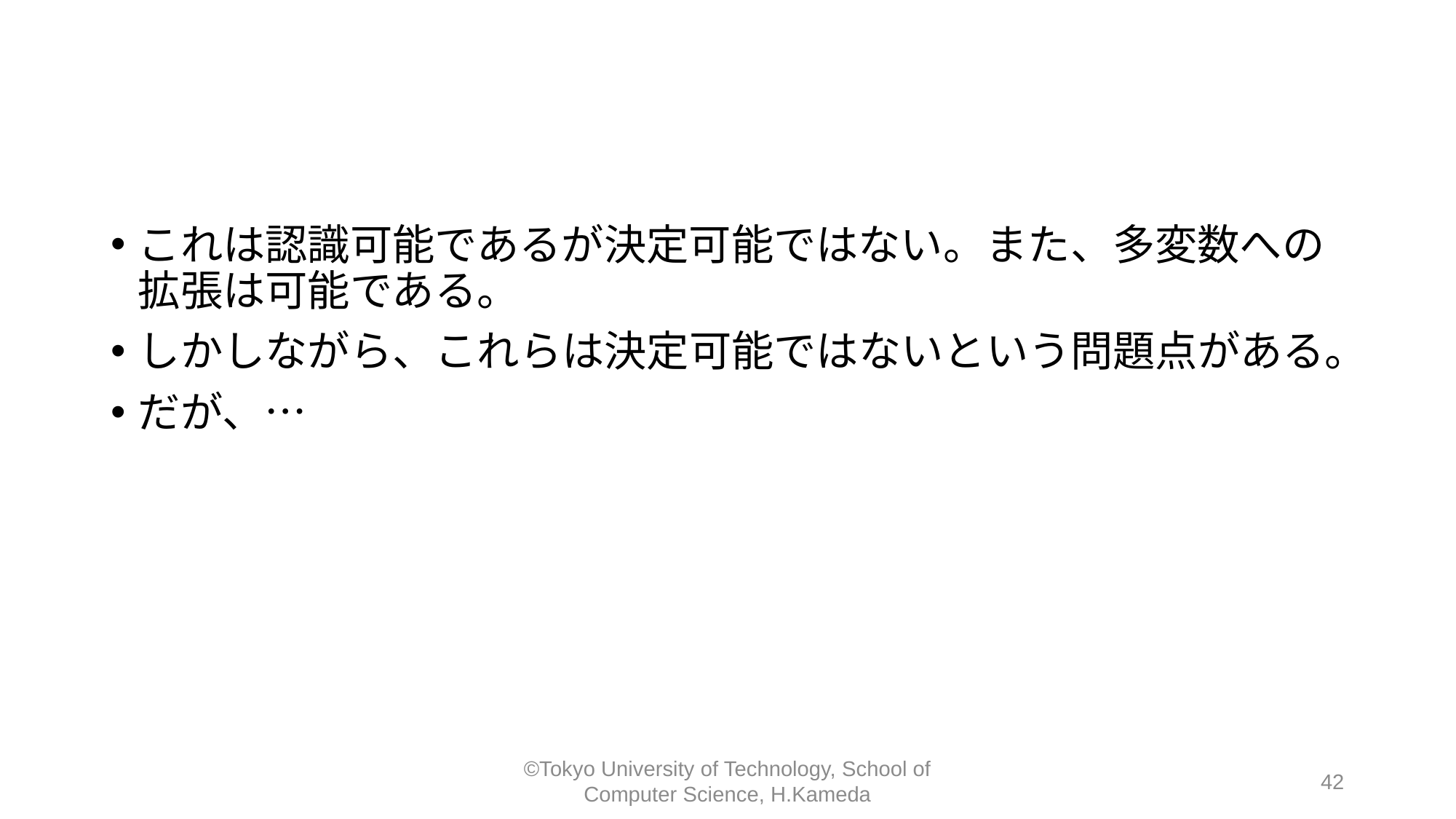

#
これは認識可能であるが決定可能ではない。また、多変数への拡張は可能である。
しかしながら、これらは決定可能ではないという問題点がある。
だが、…
©Tokyo University of Technology, School of Computer Science, H.Kameda
42